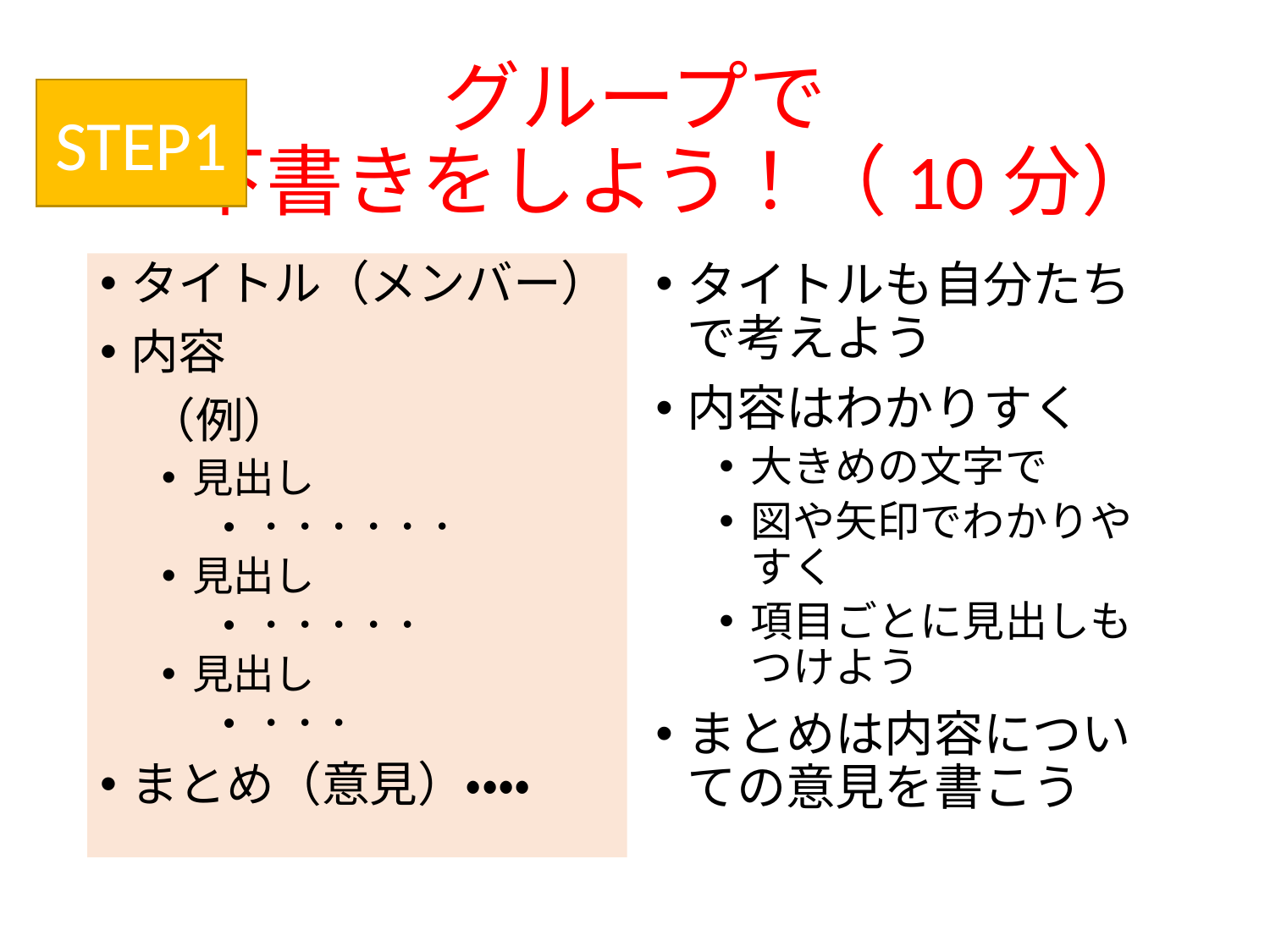

# グループで 　下書きをしよう！（10分）
STEP1
タイトル（メンバー）
内容
　（例）
見出し
・・・・・・
見出し
・・・・・
見出し
・・・
まとめ（意見）・・・・
タイトルも自分たちで考えよう
内容はわかりすく
大きめの文字で
図や矢印でわかりやすく
項目ごとに見出しもつけよう
まとめは内容についての意見を書こう